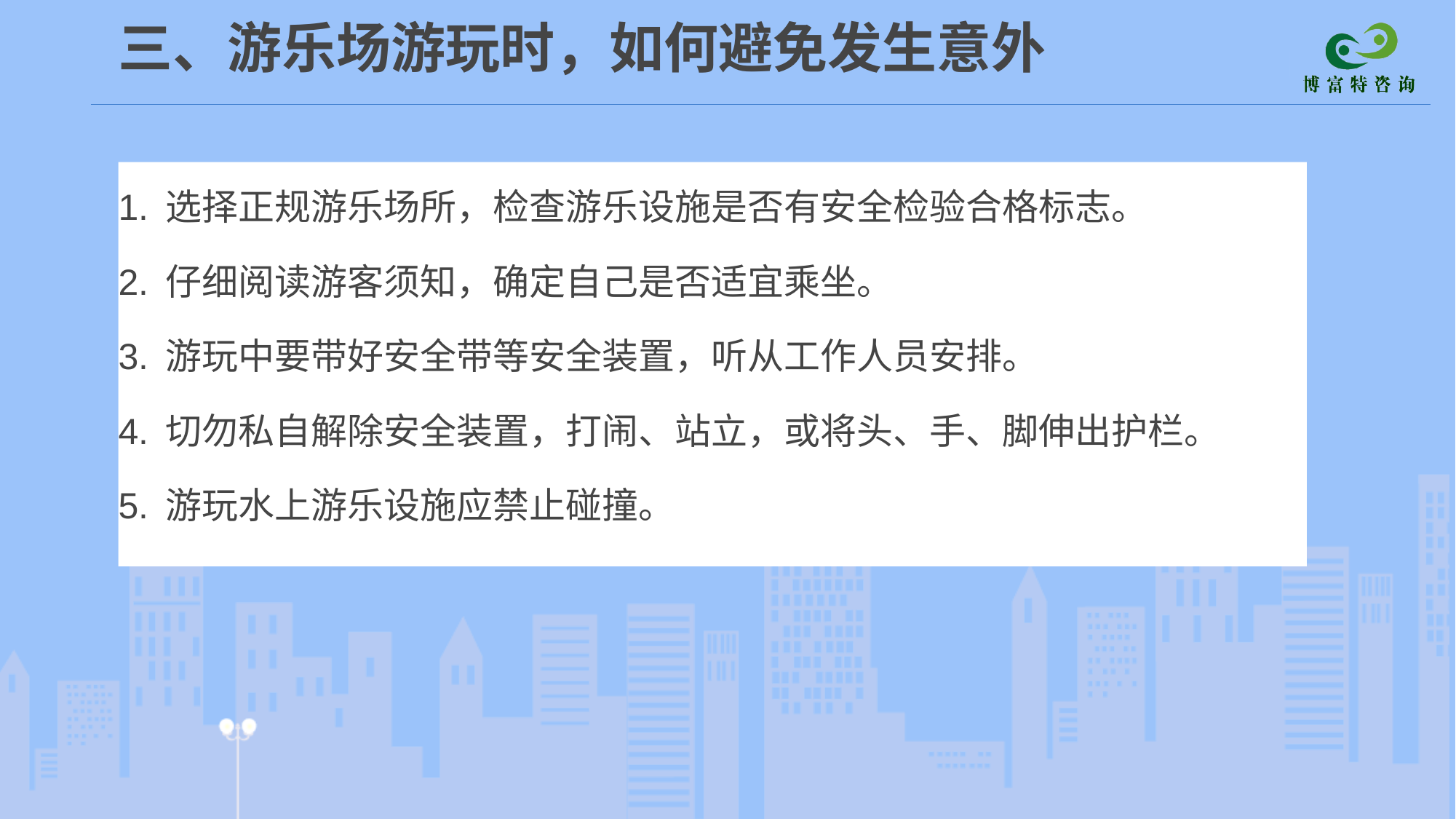

# 三、游乐场游玩时，如何避免发生意外
 选择正规游乐场所，检查游乐设施是否有安全检验合格标志。
 仔细阅读游客须知，确定自己是否适宜乘坐。
 游玩中要带好安全带等安全装置，听从工作人员安排。
 切勿私自解除安全装置，打闹、站立，或将头、手、脚伸出护栏。
 游玩水上游乐设施应禁止碰撞。
32